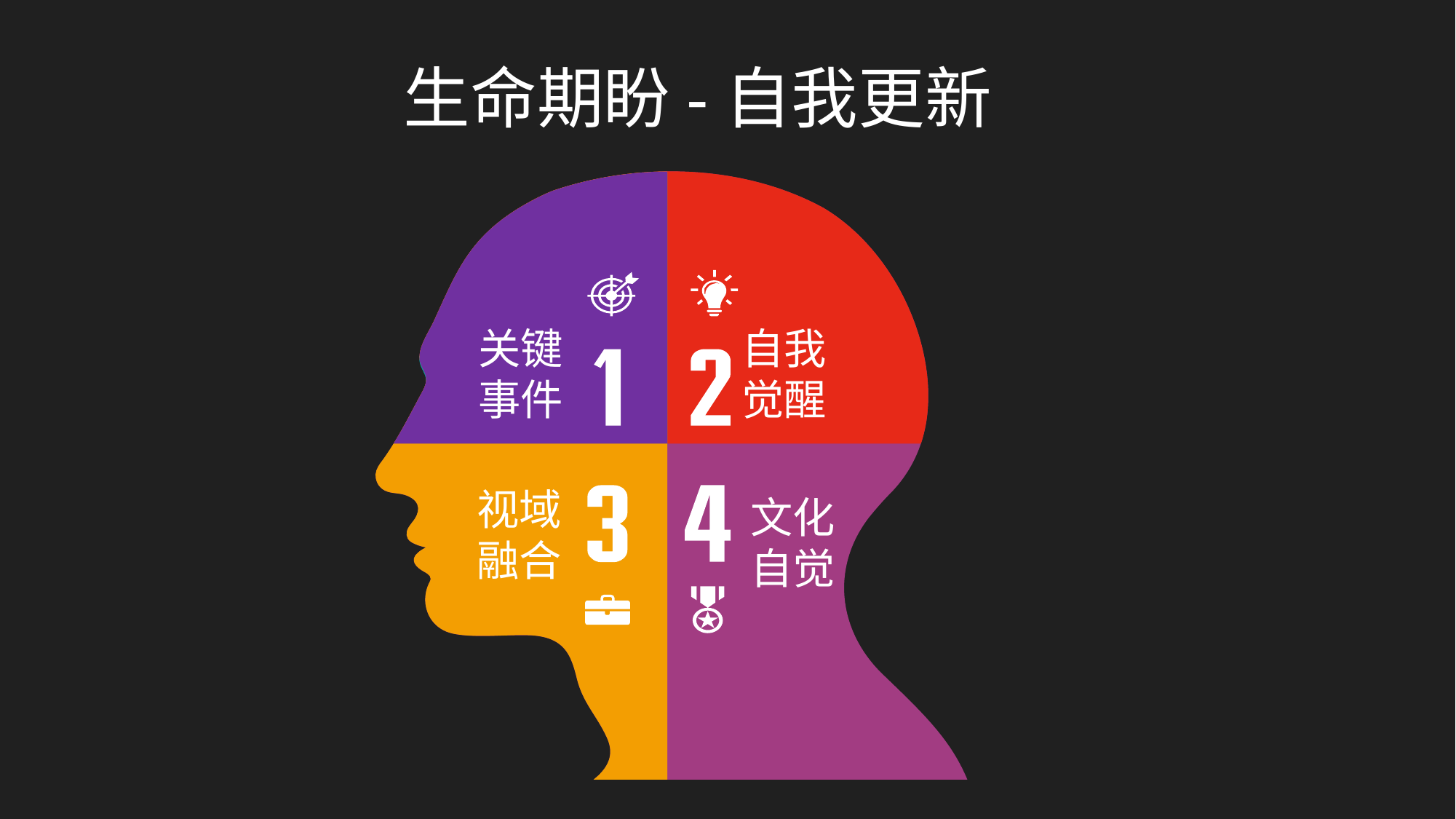

生命期盼-自我更新

关键
事件
关键
事件
自我
觉醒

视域
融合

文化
自觉